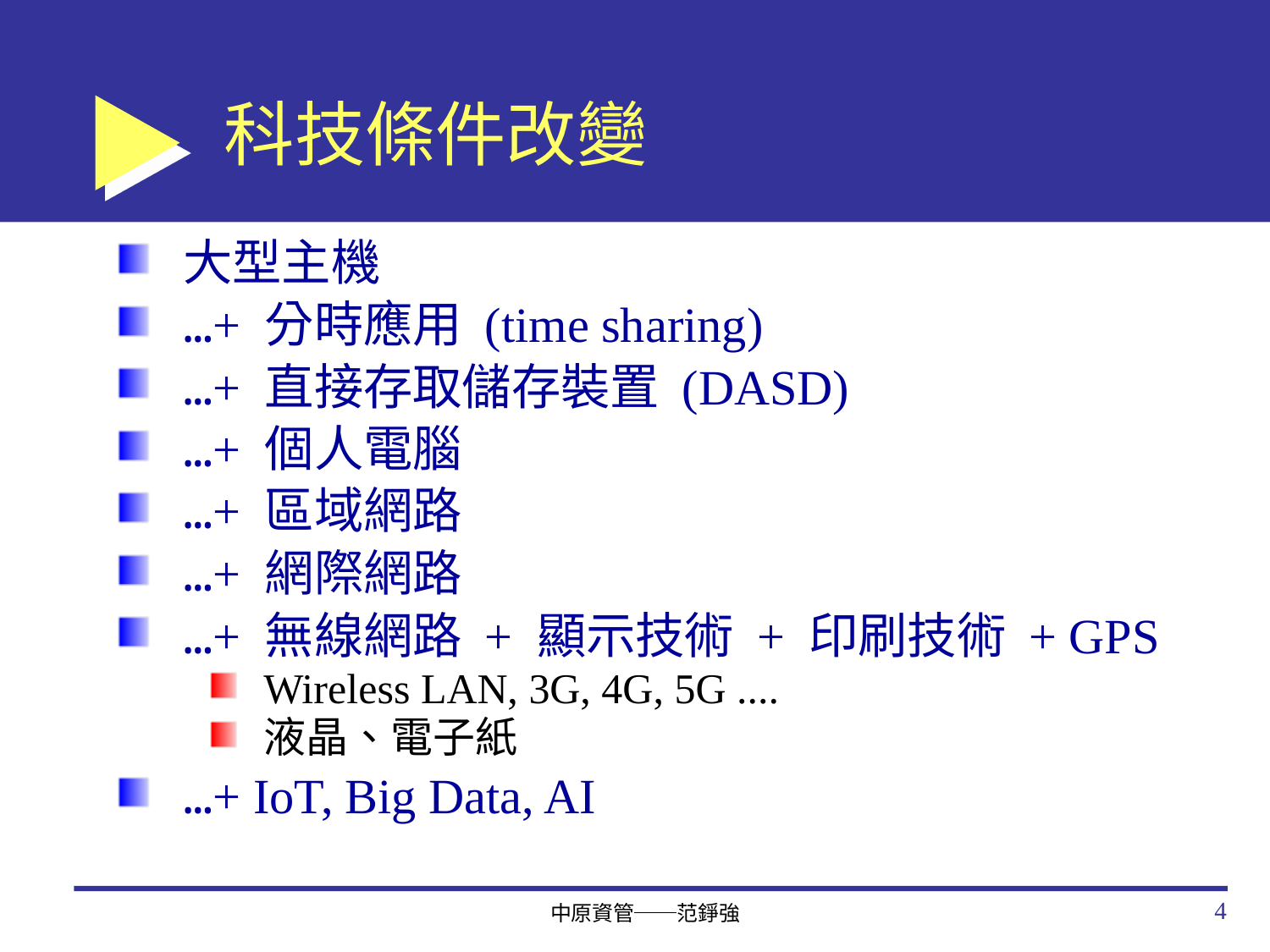

# 科技條件改變
大型主機
…+ 分時應用 (time sharing)
…+ 直接存取儲存裝置 (DASD)
…+ 個人電腦
…+ 區域網路
…+ 網際網路
…+ 無線網路 + 顯示技術 + 印刷技術 + GPS
Wireless LAN, 3G, 4G, 5G ....
液晶、電子紙
…+ IoT, Big Data, AI

4